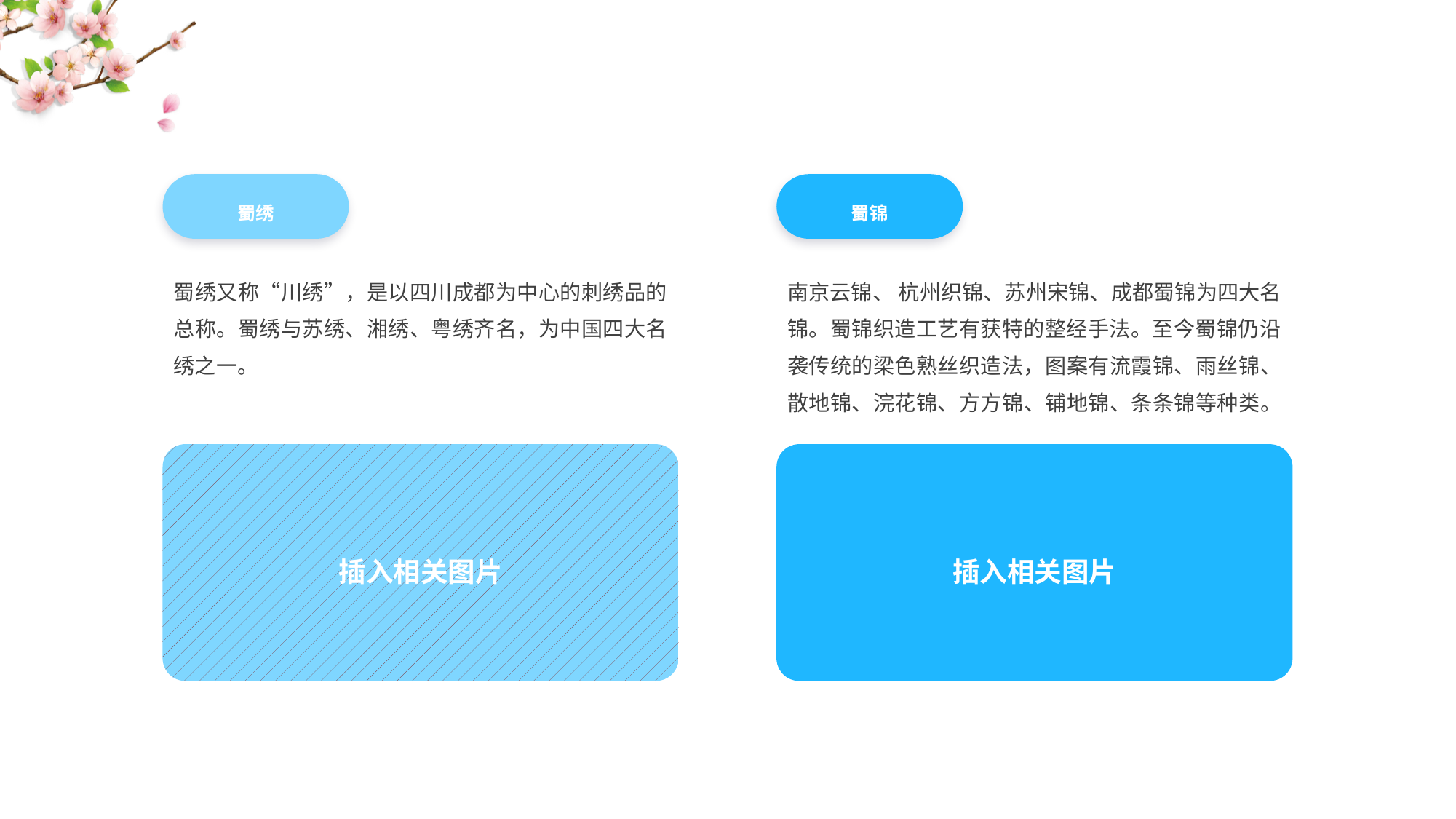

蜀绣
蜀绣又称“川绣”，是以四川成都为中心的刺绣品的总称。蜀绣与苏绣、湘绣、粤绣齐名，为中国四大名绣之一。

插入相关图片
蜀锦
南京云锦、 杭州织锦、苏州宋锦、成都蜀锦为四大名锦。蜀锦织造工艺有获特的整经手法。至今蜀锦仍沿袭传统的梁色熟丝织造法，图案有流霞锦、雨丝锦、散地锦、浣花锦、方方锦、铺地锦、条条锦等种类。

插入相关图片